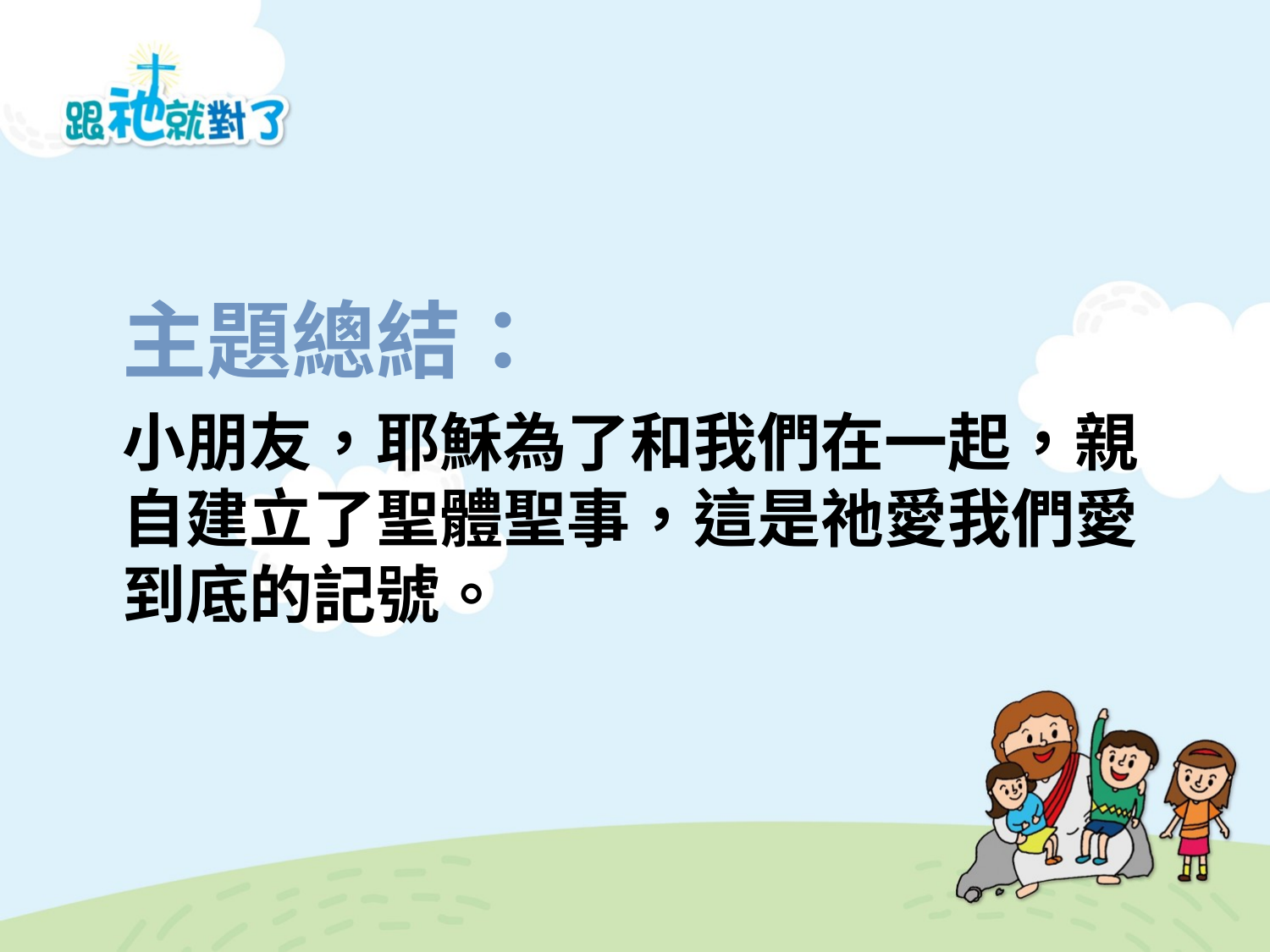

主題總結：
小朋友，耶穌為了和我們在一起，親自建立了聖體聖事，這是祂愛我們愛到底的記號。